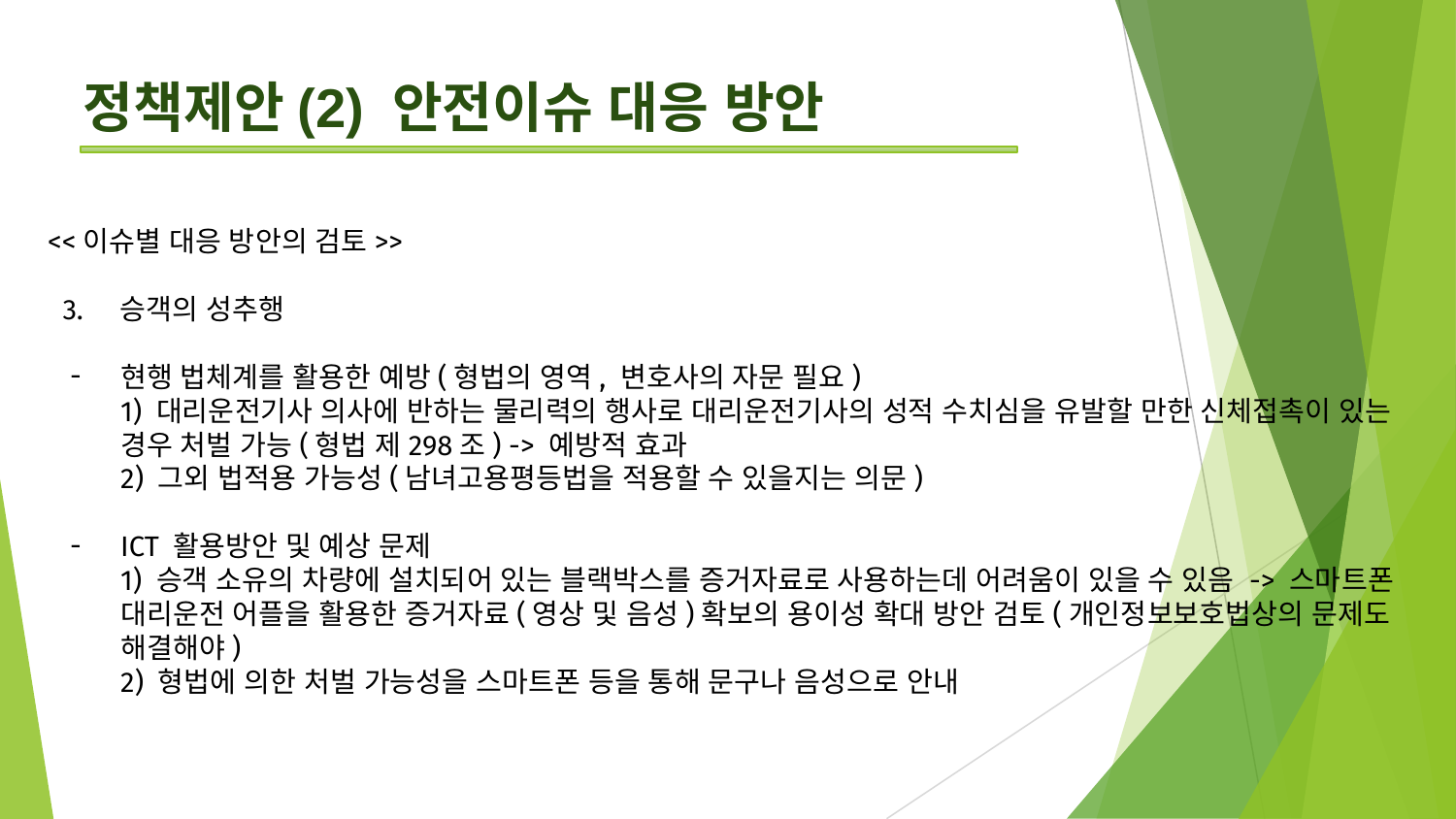

# 정책제안(2) 안전이슈 대응 방안

<<이슈별 대응 방안의 검토>>

  3.    승객의 성추행
현행 법체계를 활용한 예방(형법의 영역, 변호사의 자문 필요)
1) 대리운전기사 의사에 반하는 물리력의 행사로 대리운전기사의 성적 수치심을 유발할 만한 신체접촉이 있는 경우 처벌 가능(형법 제298조) -> 예방적 효과
2) 그외 법적용 가능성(남녀고용평등법을 적용할 수 있을지는 의문)
ICT 활용방안 및 예상 문제
1) 승객 소유의 차량에 설치되어 있는 블랙박스를 증거자료로 사용하는데 어려움이 있을 수 있음 -> 스마트폰 대리운전 어플을 활용한 증거자료(영상 및 음성)확보의 용이성 확대 방안 검토(개인정보보호법상의 문제도 해결해야)
2) 형법에 의한 처벌 가능성을 스마트폰 등을 통해 문구나 음성으로 안내